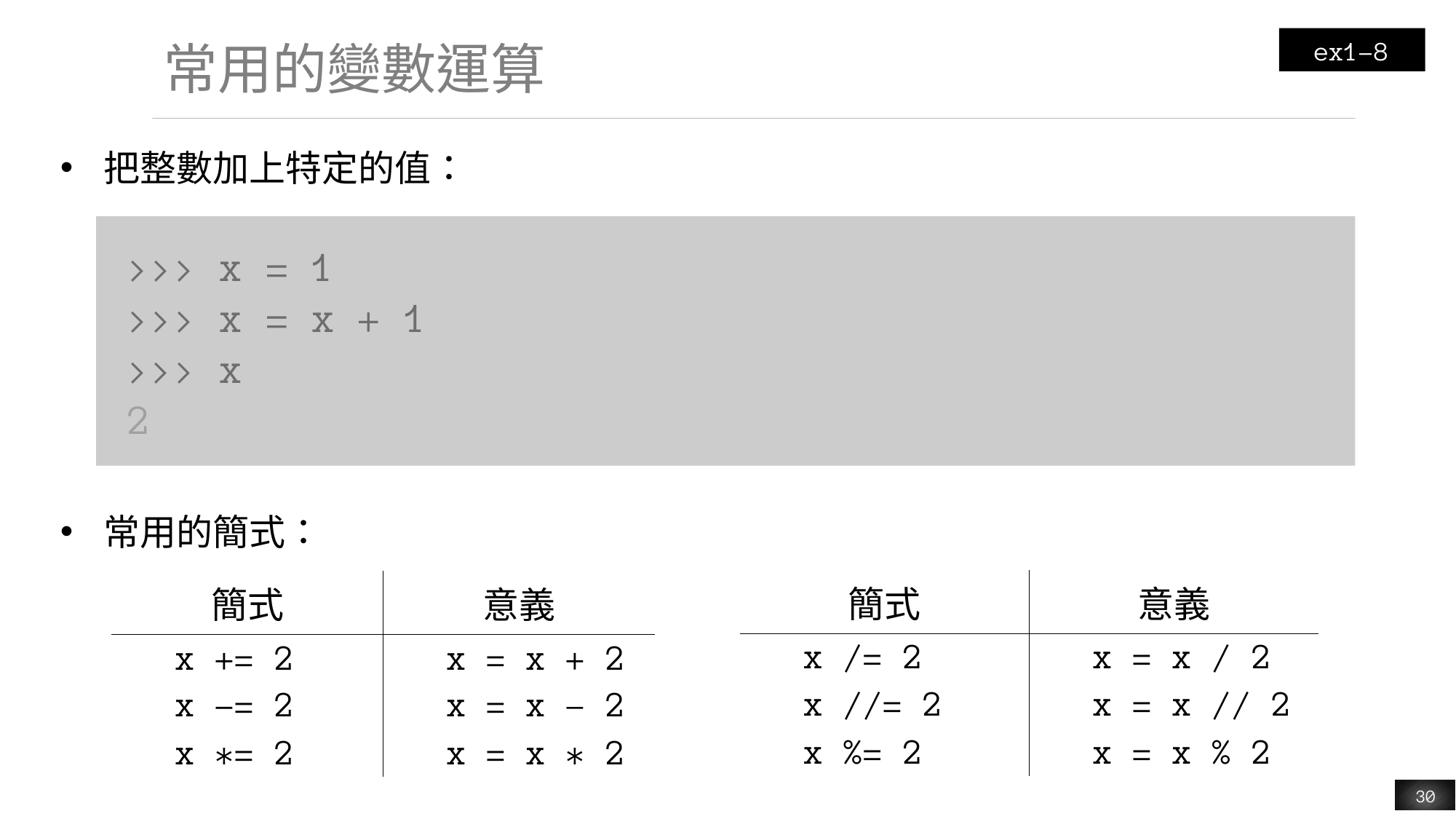

ex1-8
# 常用的變數運算
把整數加上特定的值：

常用的簡式：

>>> x = 1
>>> x = x + 1
>>> x
2
| 簡式 | 意義 |
| --- | --- |
| x /= 2 | x = x / 2 |
| x //= 2 | x = x // 2 |
| x %= 2 | x = x % 2 |
| 簡式 | 意義 |
| --- | --- |
| x += 2 | x = x + 2 |
| x -= 2 | x = x – 2 |
| x \*= 2 | x = x \* 2 |